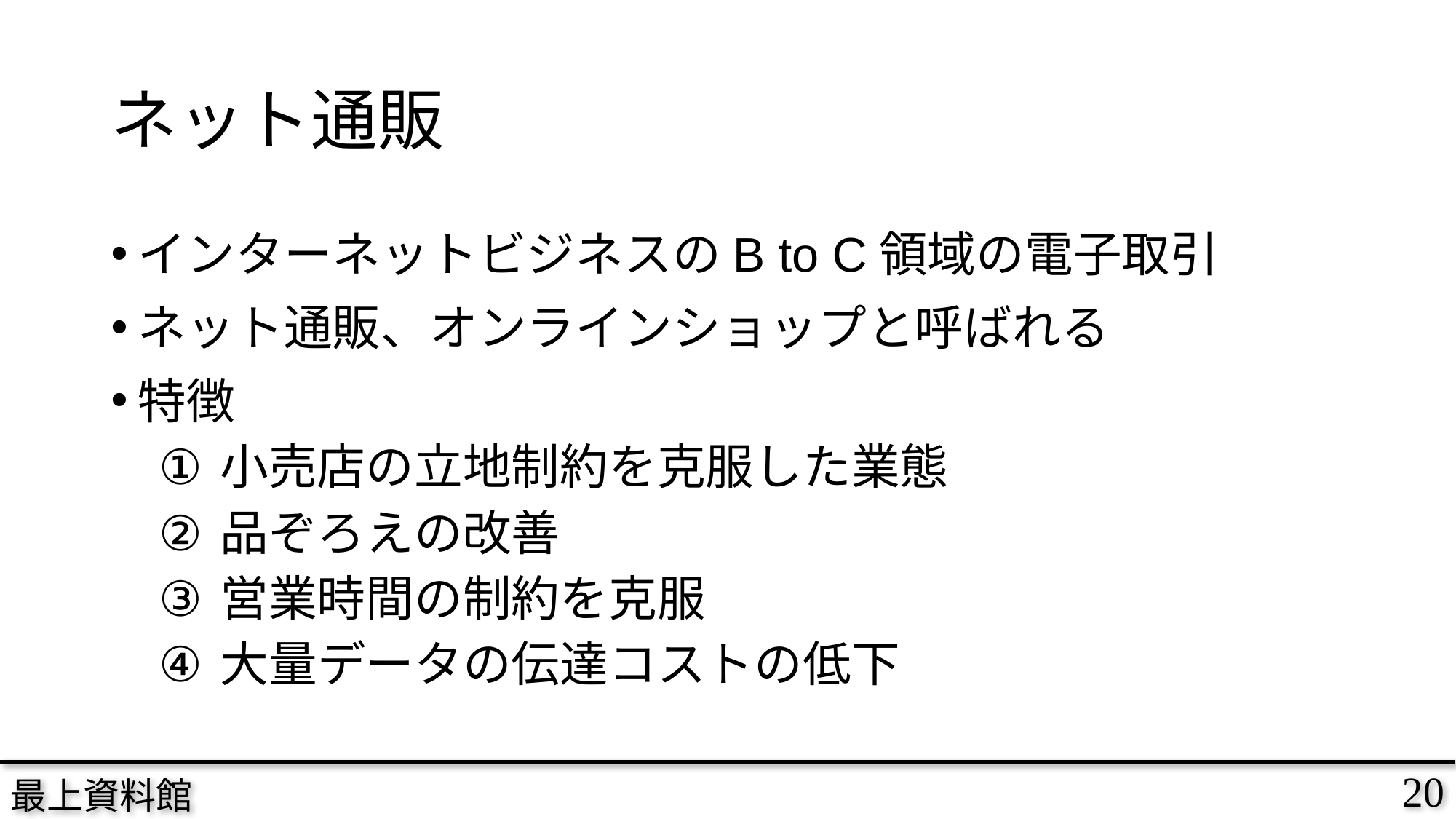

# ネット通販
インターネットビジネスのB to C領域の電子取引
ネット通販、オンラインショップと呼ばれる
特徴
小売店の立地制約を克服した業態
品ぞろえの改善
営業時間の制約を克服
大量データの伝達コストの低下